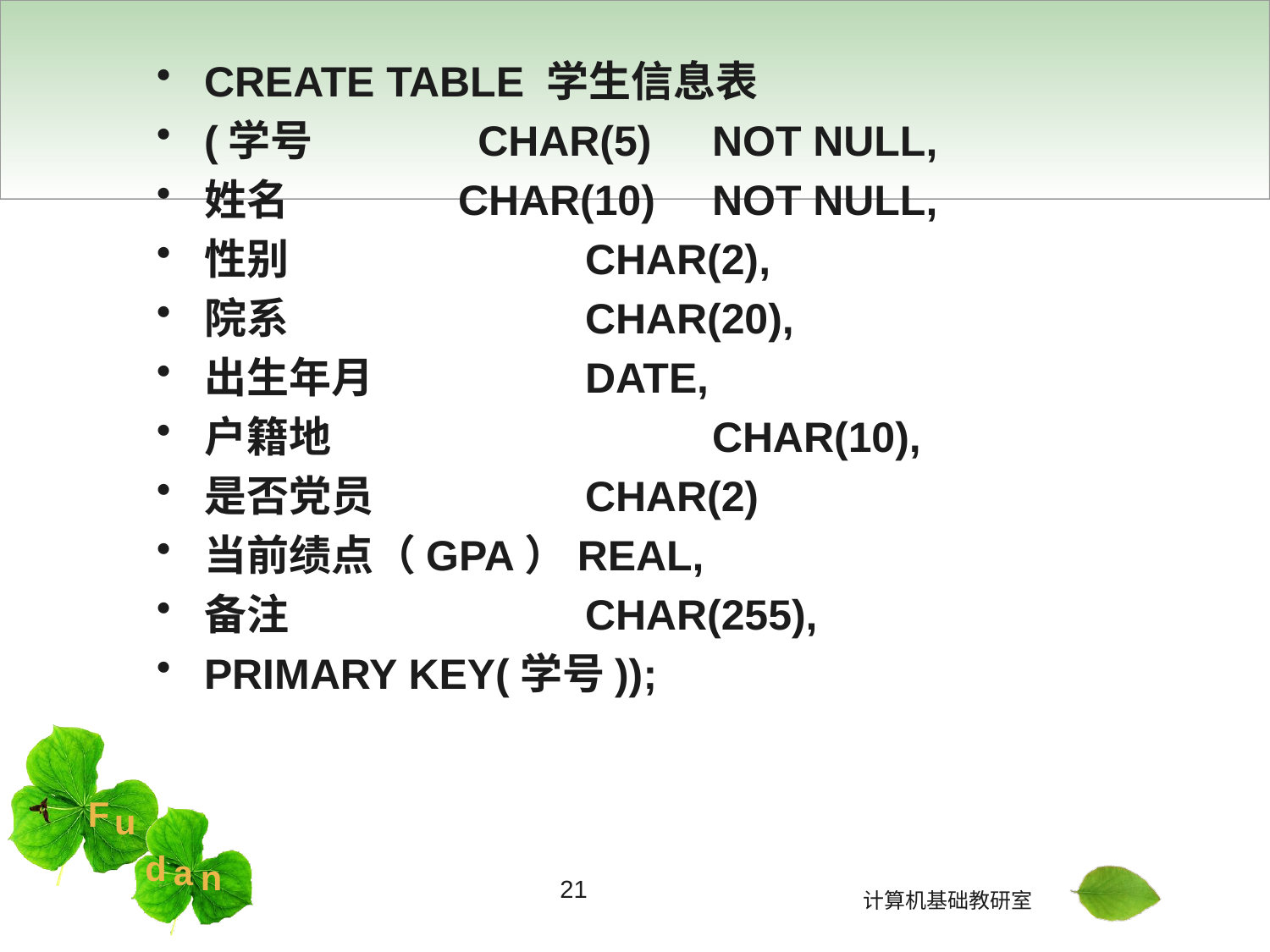

#
CREATE TABLE 学生信息表
(学号		 CHAR(5)  	NOT NULL,
姓名		CHAR(10)	NOT NULL,
性别			CHAR(2),
院系			CHAR(20),
出生年月		DATE,
户籍地			CHAR(10),
是否党员		CHAR(2)
当前绩点（GPA）REAL,
备注			CHAR(255),
PRIMARY KEY(学号));

21